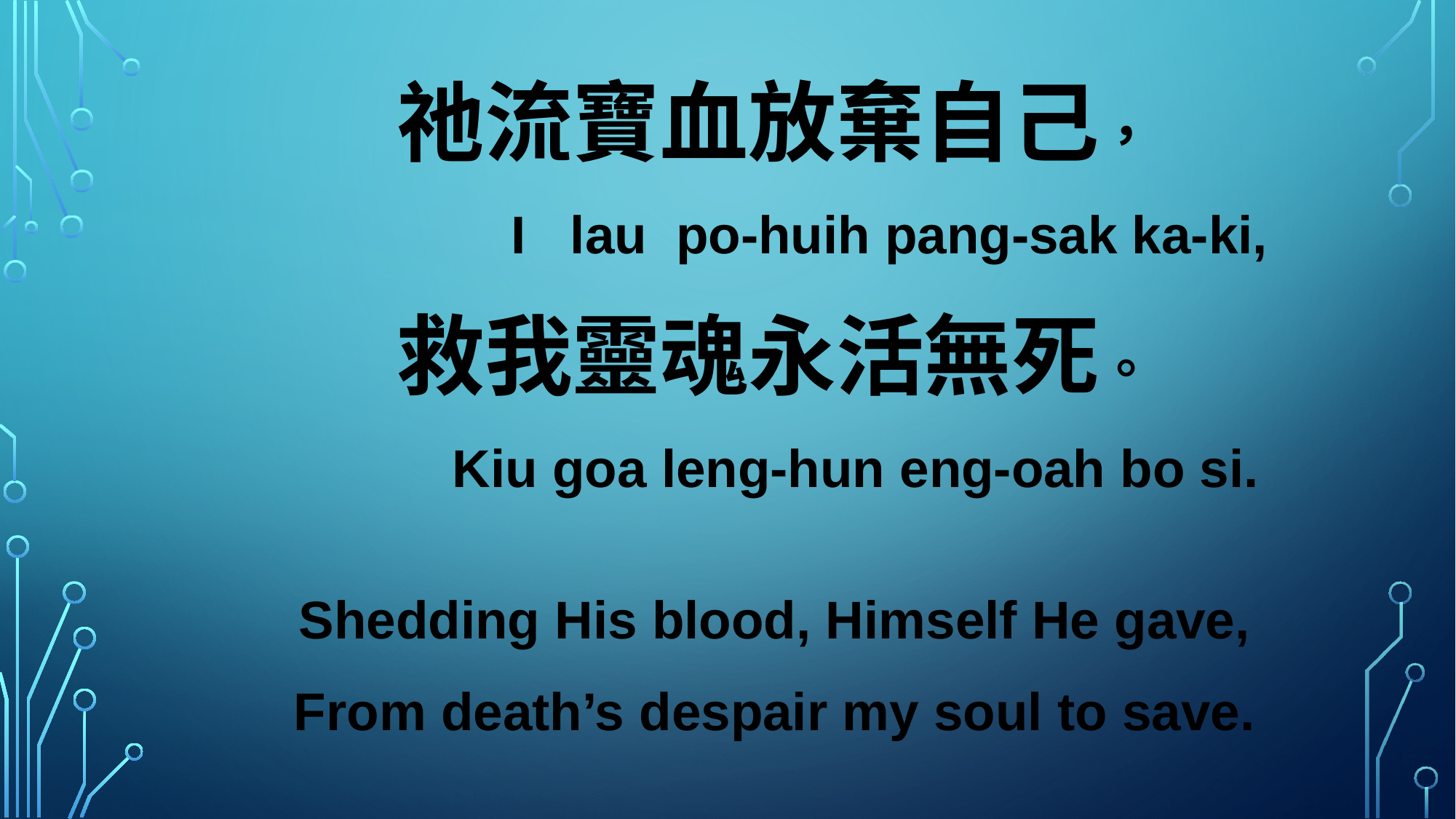

祂流寶血放棄自己，
                      I   lau  po-huih pang-sak ka-ki,
救我靈魂永活無死。
                  Kiu goa leng-hun eng-oah bo si.

Shedding His blood, Himself He gave,
From death’s despair my soul to save.